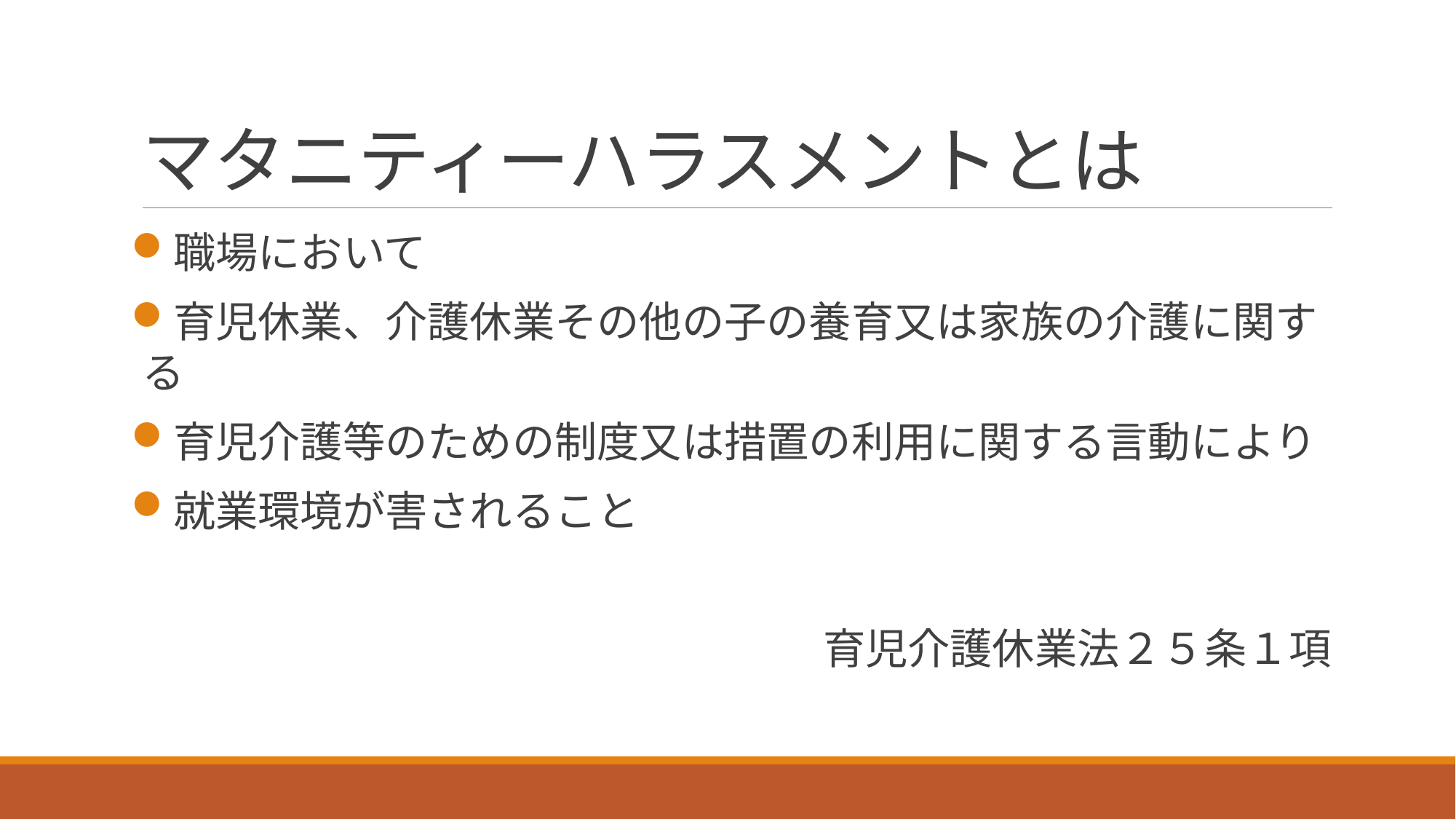

# マタニティーハラスメントとは
職場において
育児休業、介護休業その他の子の養育又は家族の介護に関する
育児介護等のための制度又は措置の利用に関する言動により
就業環境が害されること

育児介護休業法２５条１項